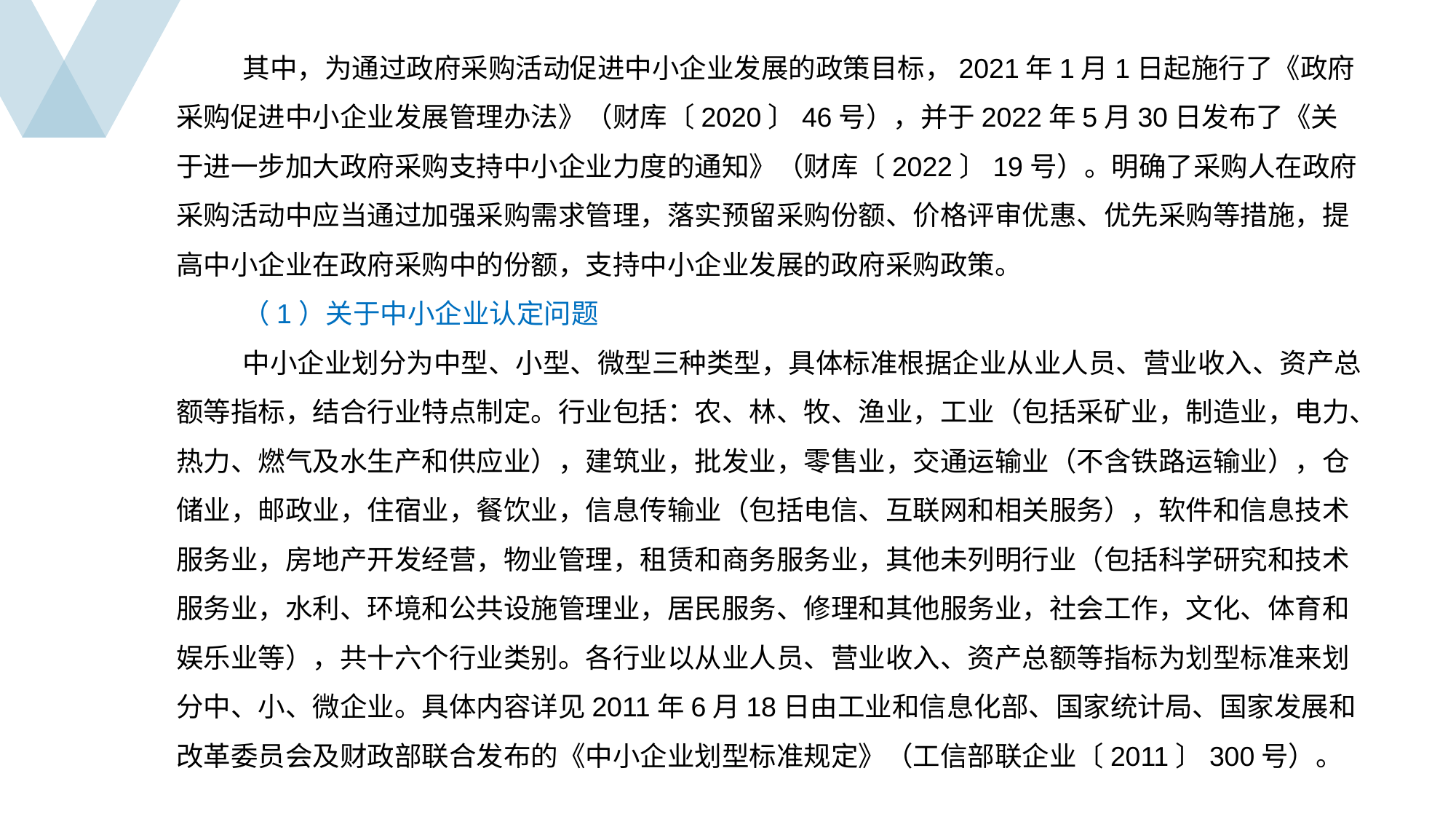

其中，为通过政府采购活动促进中小企业发展的政策目标，2021年1月1日起施行了《政府采购促进中小企业发展管理办法》（财库〔2020〕46号），并于2022年5月30日发布了《关于进一步加大政府采购支持中小企业力度的通知》（财库〔2022〕19号）。明确了采购人在政府采购活动中应当通过加强采购需求管理，落实预留采购份额、价格评审优惠、优先采购等措施，提高中小企业在政府采购中的份额，支持中小企业发展的政府采购政策。
（1）关于中小企业认定问题
中小企业划分为中型、小型、微型三种类型，具体标准根据企业从业人员、营业收入、资产总额等指标，结合行业特点制定。行业包括：农、林、牧、渔业，工业（包括采矿业，制造业，电力、热力、燃气及水生产和供应业），建筑业，批发业，零售业，交通运输业（不含铁路运输业），仓储业，邮政业，住宿业，餐饮业，信息传输业（包括电信、互联网和相关服务），软件和信息技术服务业，房地产开发经营，物业管理，租赁和商务服务业，其他未列明行业（包括科学研究和技术服务业，水利、环境和公共设施管理业，居民服务、修理和其他服务业，社会工作，文化、体育和娱乐业等），共十六个行业类别。各行业以从业人员、营业收入、资产总额等指标为划型标准来划分中、小、微企业。具体内容详见2011年6月18日由工业和信息化部、国家统计局、国家发展和改革委员会及财政部联合发布的《中小企业划型标准规定》（工信部联企业〔2011〕300号）。